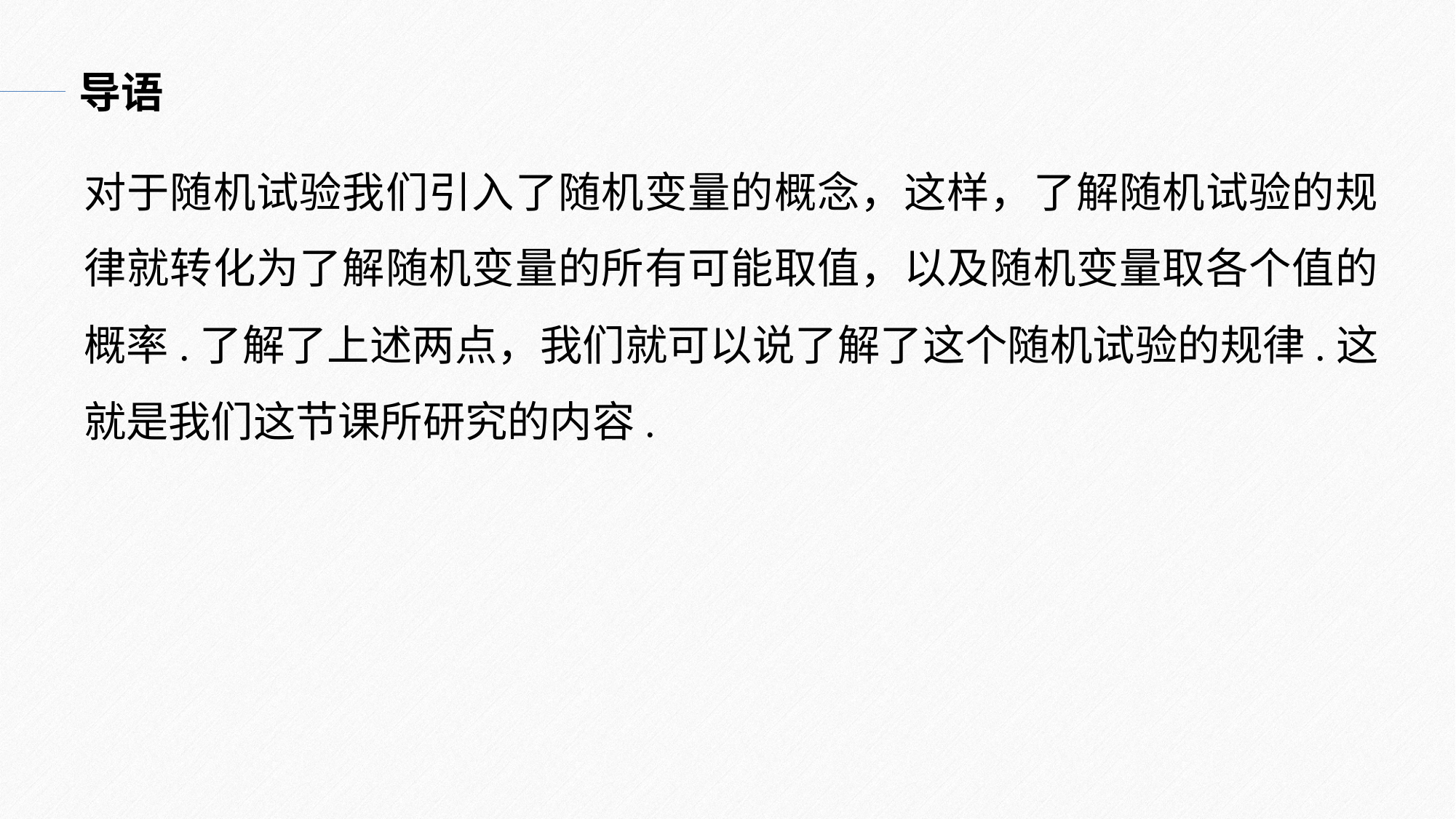

导语
对于随机试验我们引入了随机变量的概念，这样，了解随机试验的规律就转化为了解随机变量的所有可能取值，以及随机变量取各个值的概率.了解了上述两点，我们就可以说了解了这个随机试验的规律.这就是我们这节课所研究的内容.